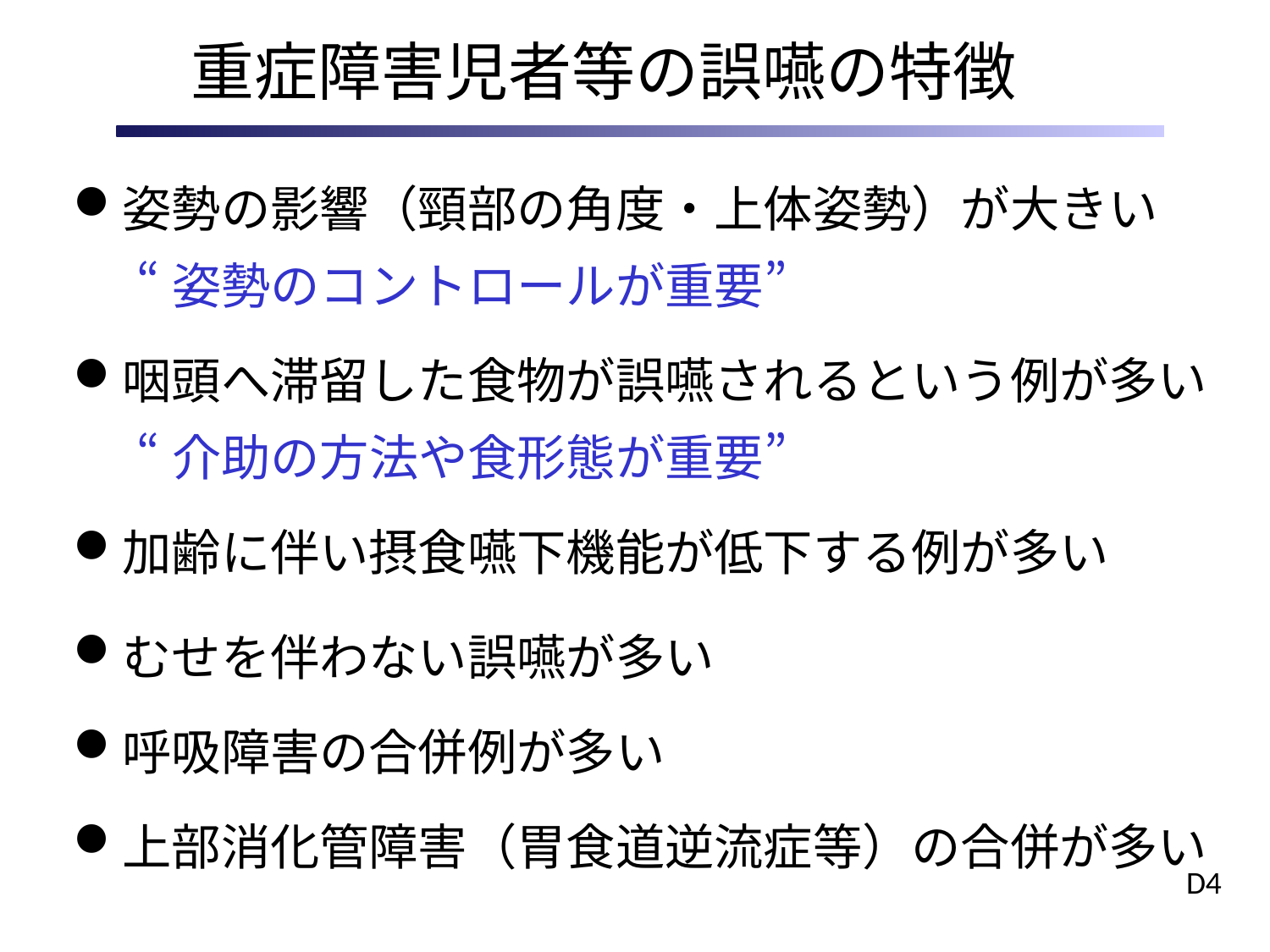

# 重症障害児者等の誤嚥の特徴

姿勢の影響（頸部の角度・上体姿勢）が大きい
“姿勢のコントロールが重要”
咽頭へ滞留した食物が誤嚥されるという例が多い
“介助の方法や食形態が重要”
加齢に伴い摂食嚥下機能が低下する例が多い
むせを伴わない誤嚥が多い
呼吸障害の合併例が多い
上部消化管障害（胃食道逆流症等）の合併が多い
D4